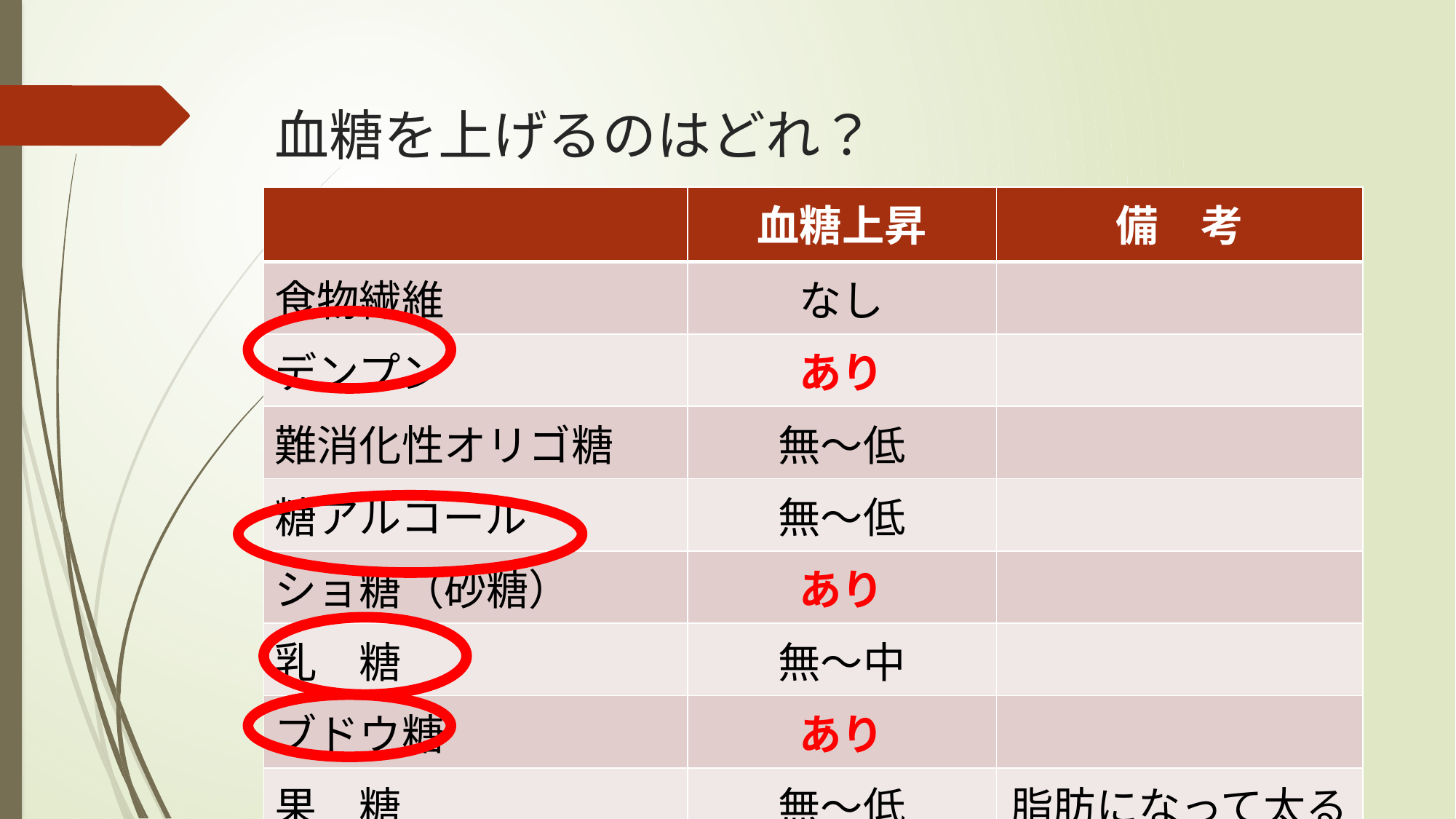

# 血糖を上げるのはどれ？
|  | 血糖上昇 | 備　考 |
| --- | --- | --- |
| 食物繊維 | なし |  |
| デンプン | あり |  |
| 難消化性オリゴ糖 | 無～低 |  |
| 糖アルコール | 無～低 |  |
| ショ糖（砂糖） | あり |  |
| 乳　糖 | 無～中 |  |
| ブドウ糖 | あり |  |
| 果　糖 | 無～低 | 脂肪になって太る |